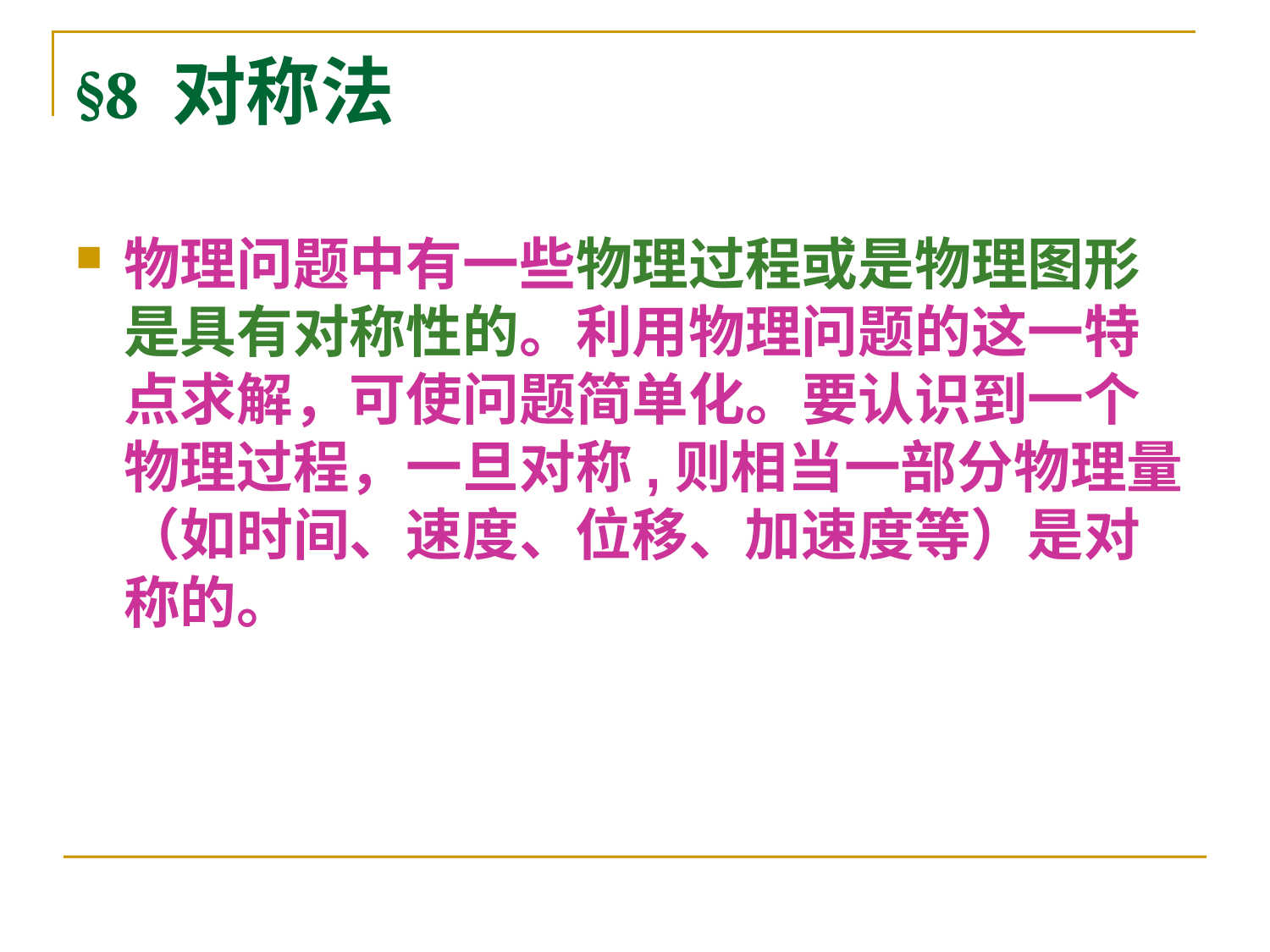

# §8 对称法
物理问题中有一些物理过程或是物理图形是具有对称性的。利用物理问题的这一特点求解，可使问题简单化。要认识到一个物理过程，一旦对称,则相当一部分物理量（如时间、速度、位移、加速度等）是对称的。